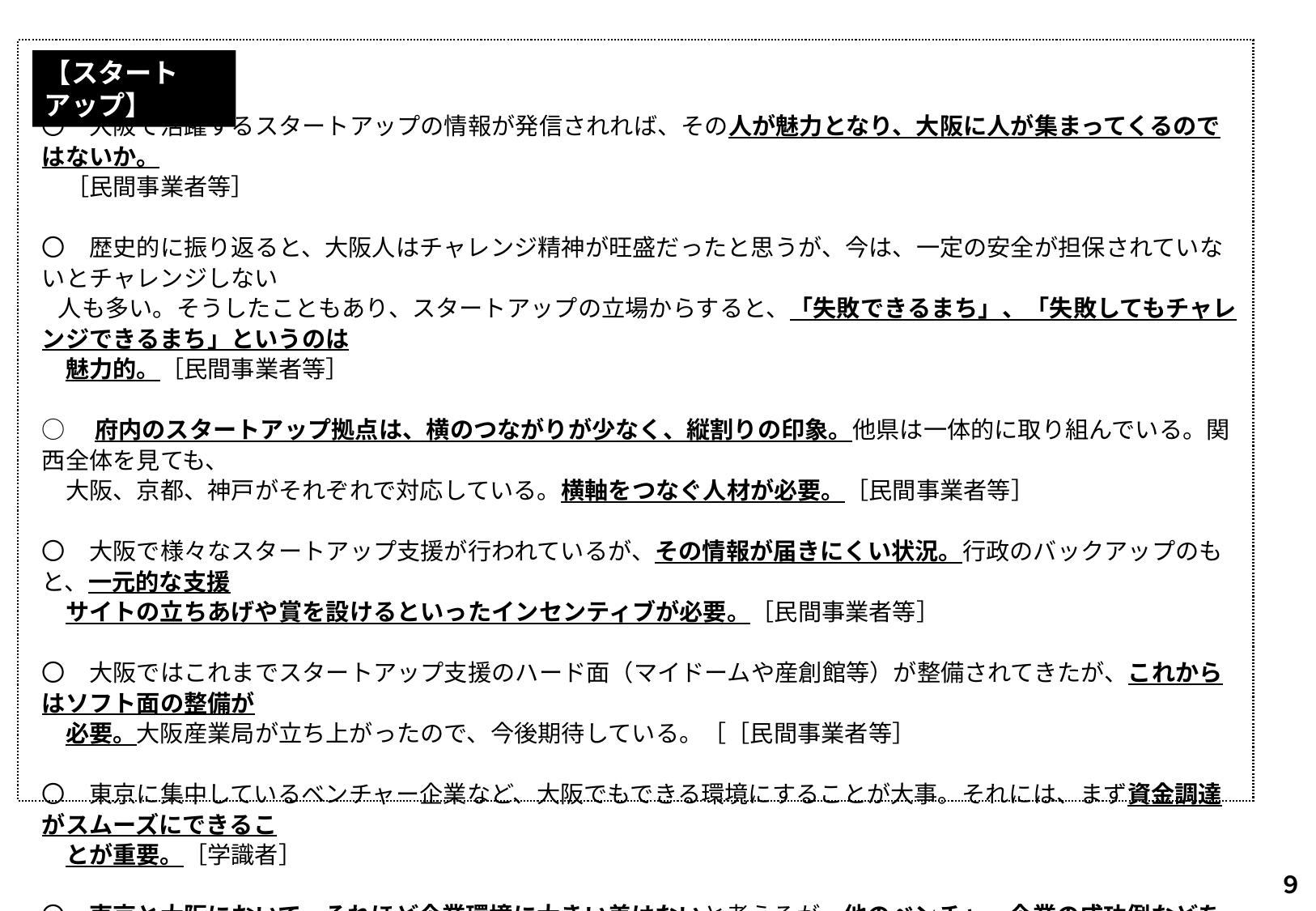

【スタートアップ】

〇　大阪で活躍するスタートアップの情報が発信されれば、その人が魅力となり、大阪に人が集まってくるのではないか。
　［民間事業者等］

〇　歴史的に振り返ると、大阪人はチャレンジ精神が旺盛だったと思うが、今は、一定の安全が担保されていないとチャレンジしない
  人も多い。そうしたこともあり、スタートアップの立場からすると、「失敗できるまち」、「失敗してもチャレンジできるまち」というのは
　魅力的。［民間事業者等］

○　府内のスタートアップ拠点は、横のつながりが少なく、縦割りの印象。他県は一体的に取り組んでいる。関西全体を見ても、
　大阪、京都、神戸がそれぞれで対応している。横軸をつなぐ人材が必要。［民間事業者等］

〇　大阪で様々なスタートアップ支援が行われているが、その情報が届きにくい状況。行政のバックアップのもと、一元的な支援
　サイトの立ちあげや賞を設けるといったインセンティブが必要。［民間事業者等］

〇　大阪ではこれまでスタートアップ支援のハード面（マイドームや産創館等）が整備されてきたが、これからはソフト面の整備が
　必要。大阪産業局が立ち上がったので、今後期待している。［［民間事業者等］

〇　東京に集中しているベンチャー企業など、大阪でもできる環境にすることが大事。それには、まず資金調達がスムーズにできるこ
　とが重要。［学識者］

〇　東京と大阪において、それほど企業環境に大きい差はないと考えるが、他のベンチャー企業の成功例などをみると、とりあえず
　東京で起業という感覚になるのではないか。大阪にも元気なソーシャルベンチャーは存在している。［民間事業者等］

９